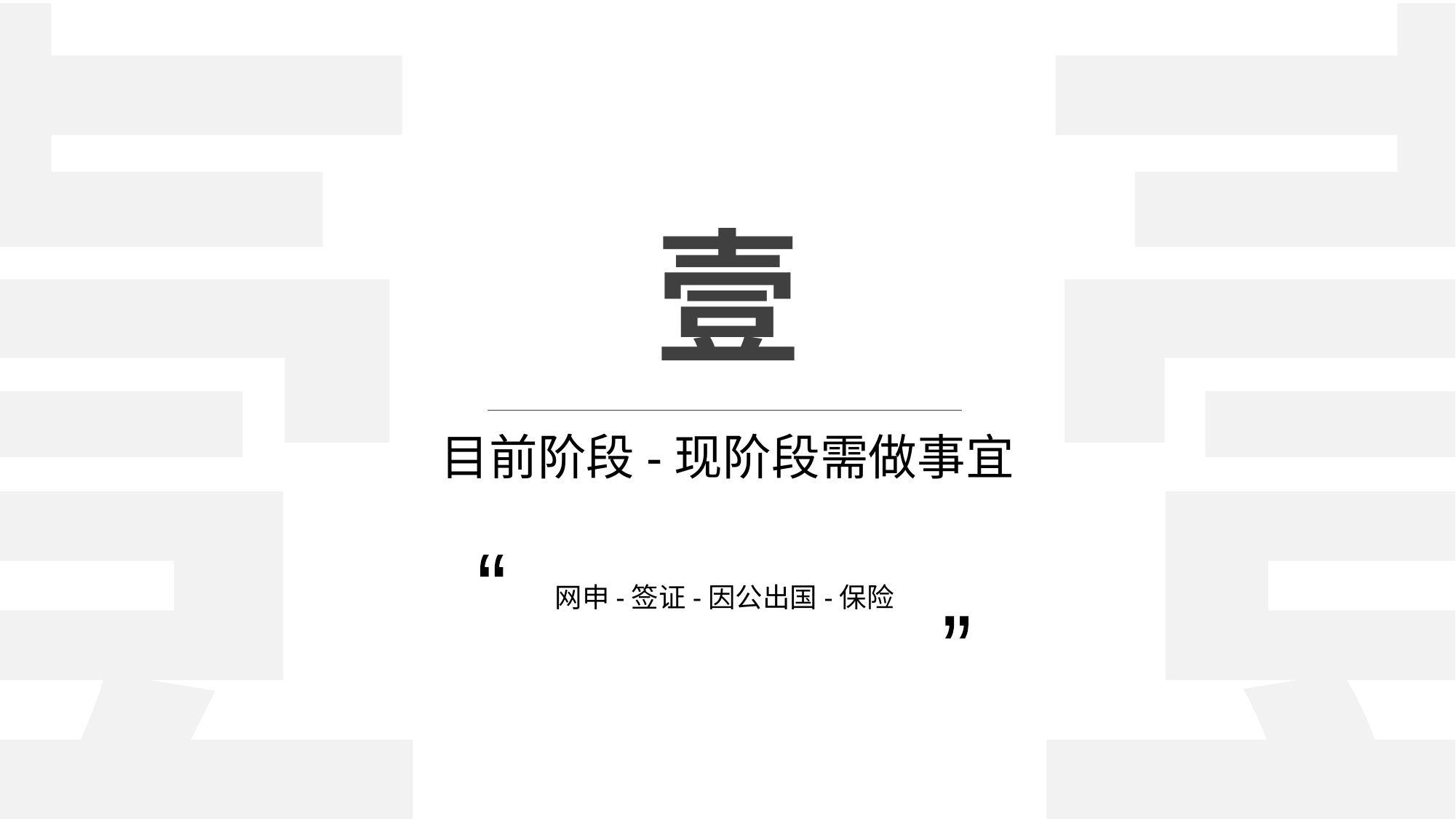

壹
壹
壹
目前阶段-现阶段需做事宜
“
”
网申-签证-因公出国-保险